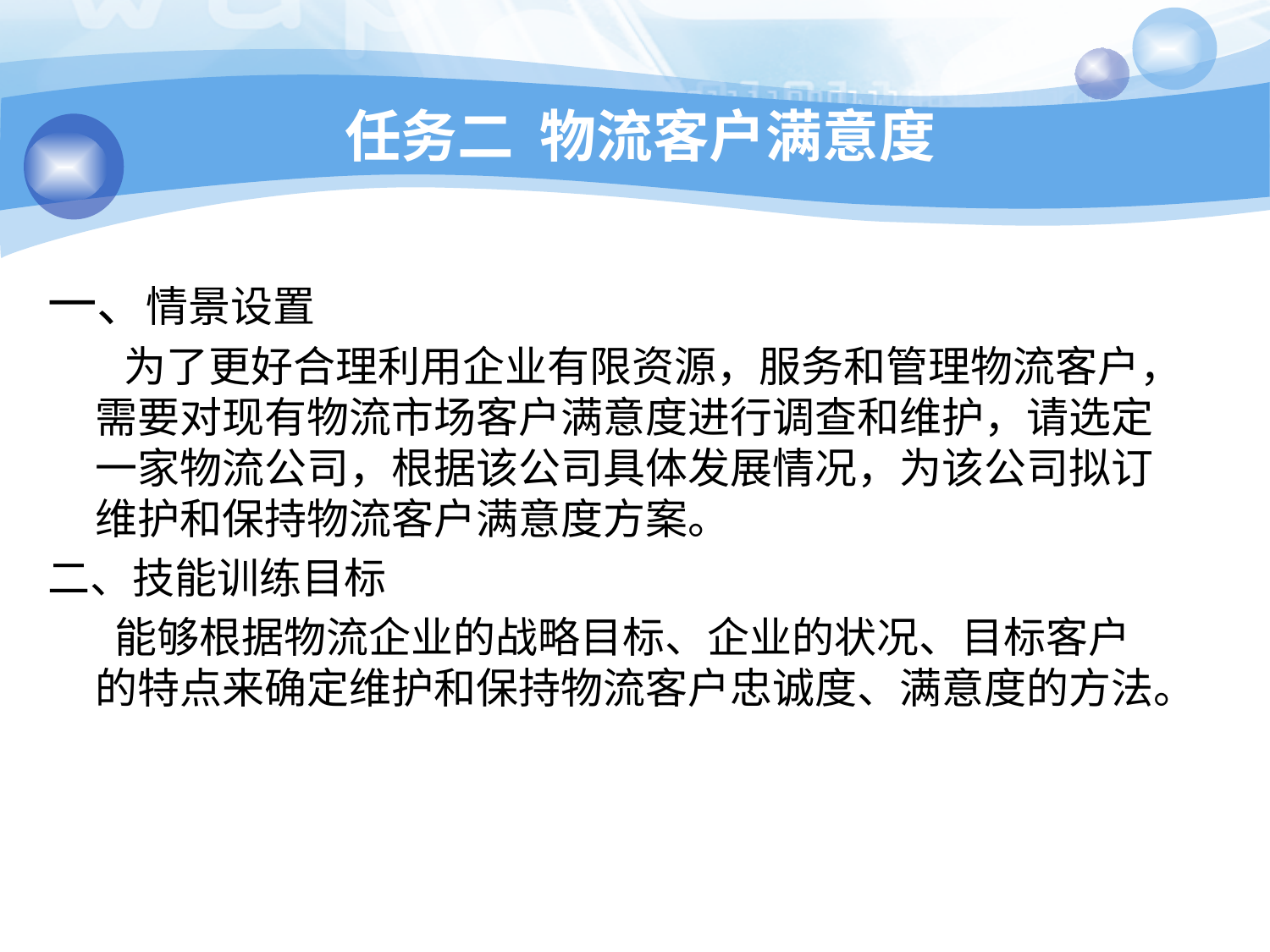

# 任务二  物流客户满意度
一、情景设置
       为了更好合理利用企业有限资源，服务和管理物流客户，需要对现有物流市场客户满意度进行调查和维护，请选定一家物流公司，根据该公司具体发展情况，为该公司拟订维护和保持物流客户满意度方案。
二、技能训练目标
      能够根据物流企业的战略目标、企业的状况、目标客户的特点来确定维护和保持物流客户忠诚度、满意度的方法。